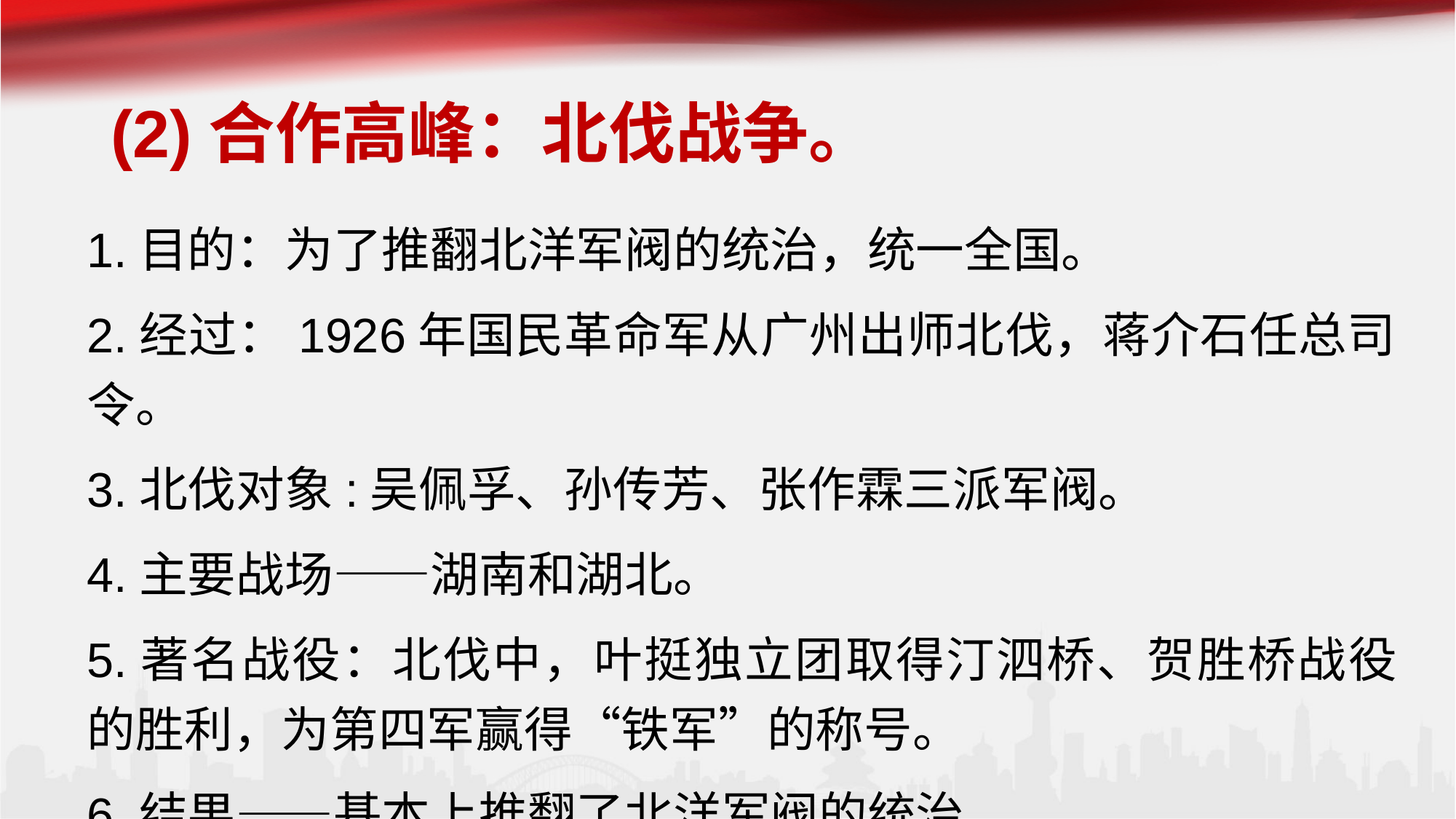

# (2)合作高峰：北伐战争。
1.目的：为了推翻北洋军阀的统治，统一全国。
2.经过：1926年国民革命军从广州出师北伐，蒋介石任总司令。
3.北伐对象:吴佩孚、孙传芳、张作霖三派军阀。
4.主要战场——湖南和湖北。
5.著名战役：北伐中，叶挺独立团取得汀泗桥、贺胜桥战役的胜利，为第四军赢得“铁军”的称号。
6.结果——基本上推翻了北洋军阀的统治。